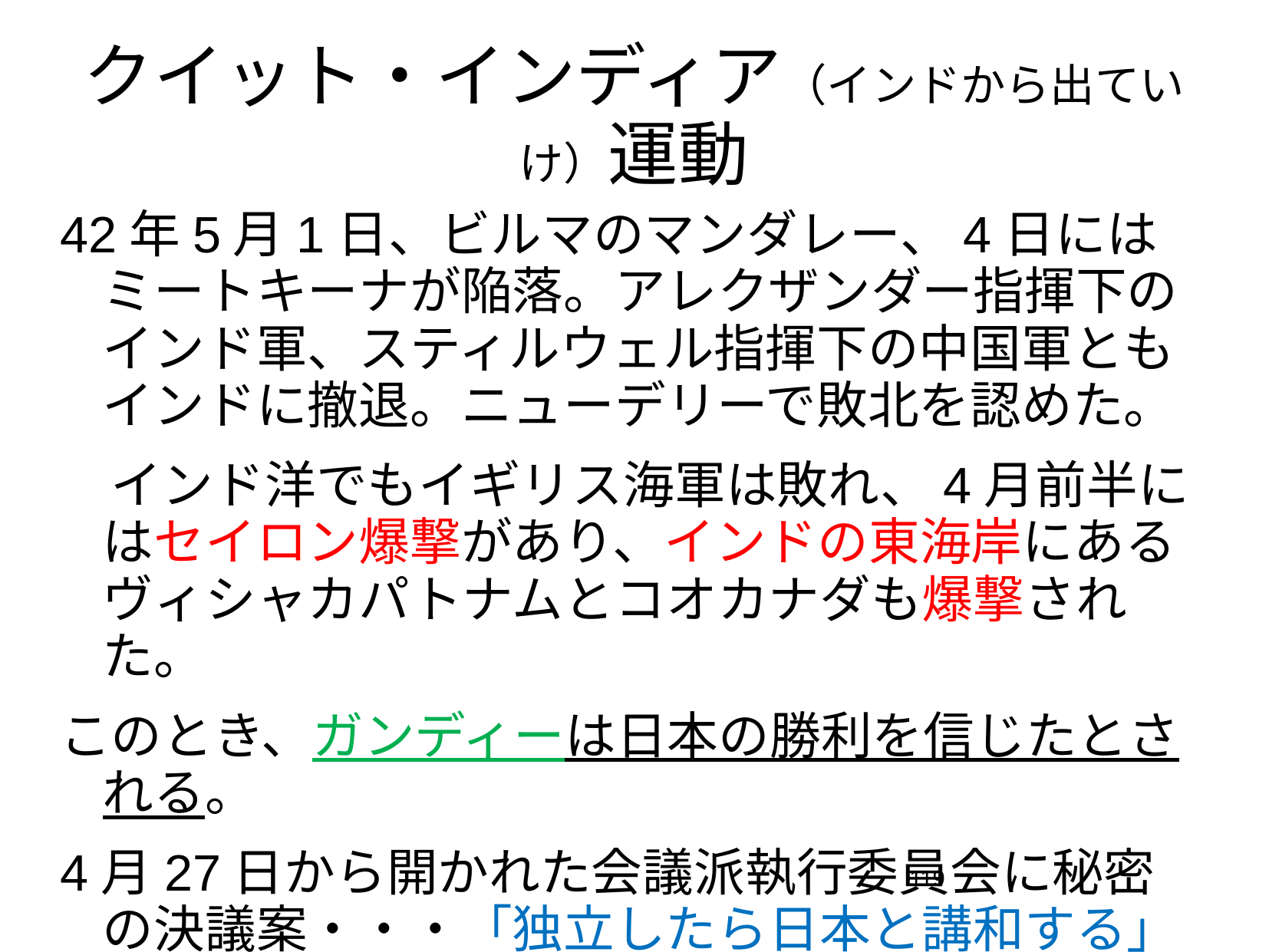

# クイット・インディア（インドから出ていけ）運動
42年5月1日、ビルマのマンダレー、4日にはミートキーナが陥落。アレクザンダー指揮下のインド軍、スティルウェル指揮下の中国軍ともインドに撤退。ニューデリーで敗北を認めた。
　インド洋でもイギリス海軍は敗れ、4月前半にはセイロン爆撃があり、インドの東海岸にあるヴィシャカパトナムとコオカナダも爆撃された。
このとき、ガンディーは日本の勝利を信じたとされる。
4月27日から開かれた会議派執行委員会に秘密の決議案・・・「独立したら日本と講和する」路線
119